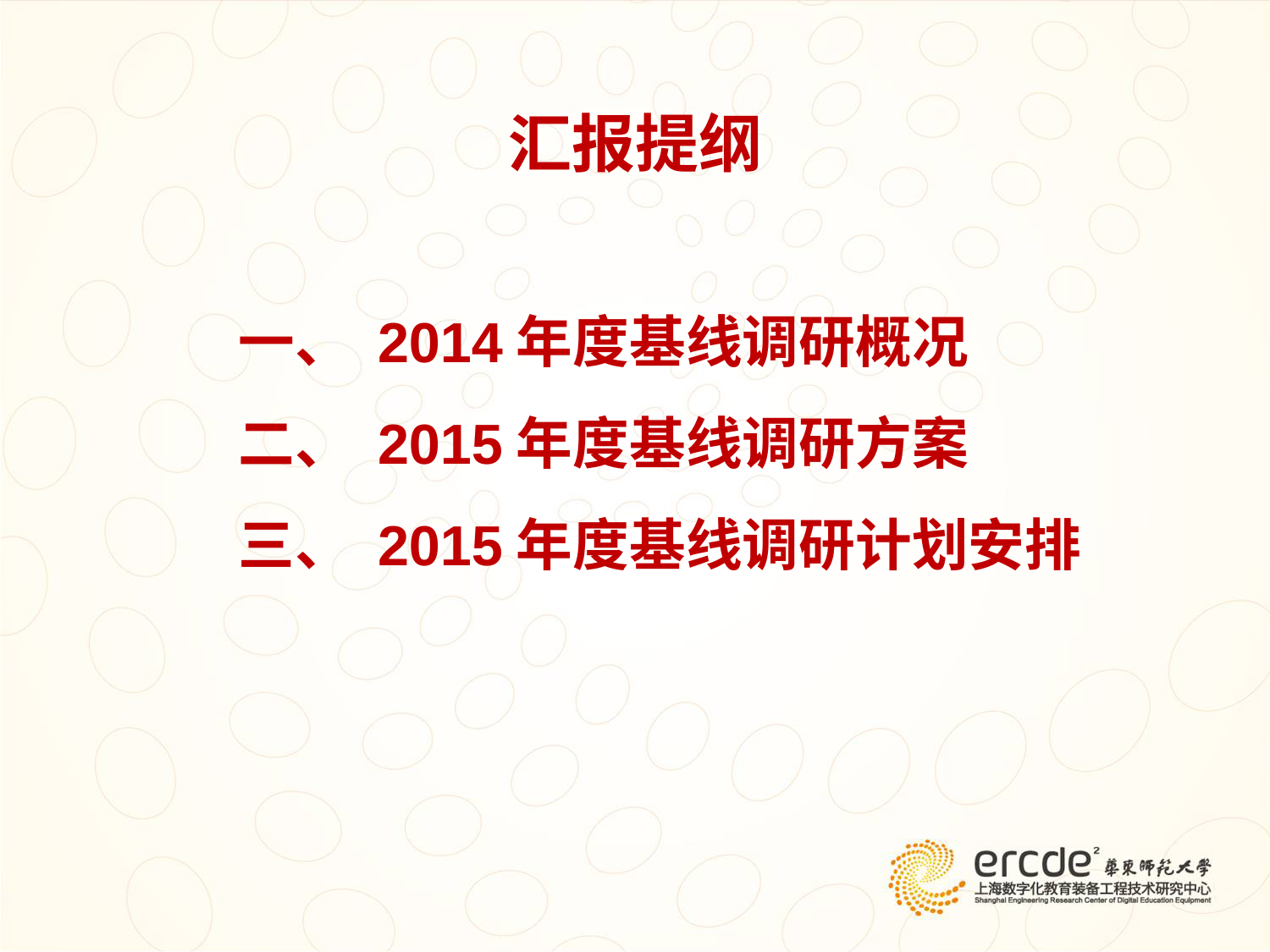

# 汇报提纲
                              一、 2014年度基线调研概况
                              二、 2015年度基线调研方案
                              三、 2015年度基线调研计划安排